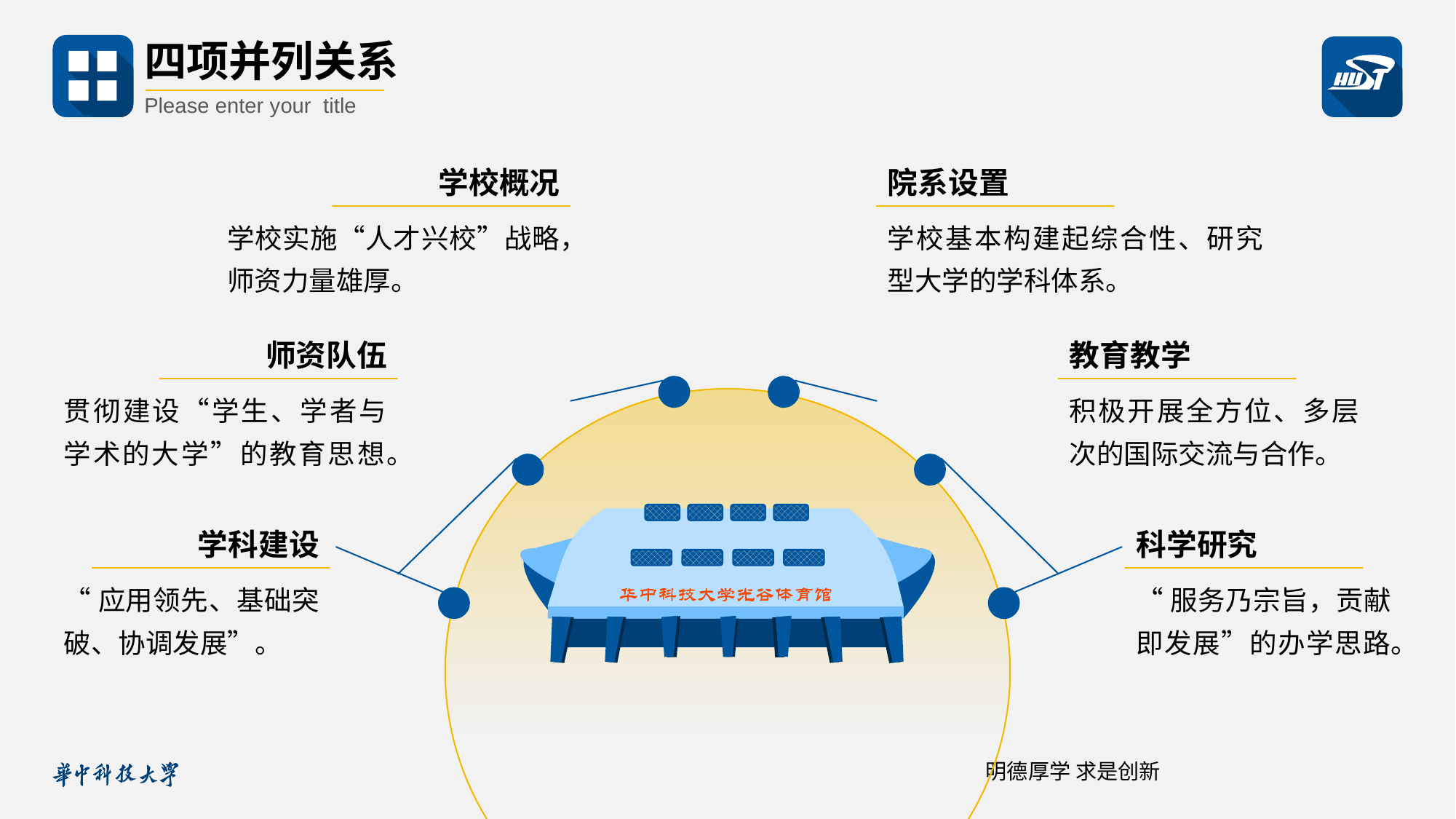

四项并列关系
Please enter your  title
学校概况
院系设置
学校实施“人才兴校”战略，师资力量雄厚。
学校基本构建起综合性、研究型大学的学科体系。
师资队伍
教育教学
贯彻建设“学生、学者与学术的大学”的教育思想。
积极开展全方位、多层次的国际交流与合作。
学科建设
科学研究
“应用领先、基础突破、协调发展”。
“服务乃宗旨，贡献即发展”的办学思路。